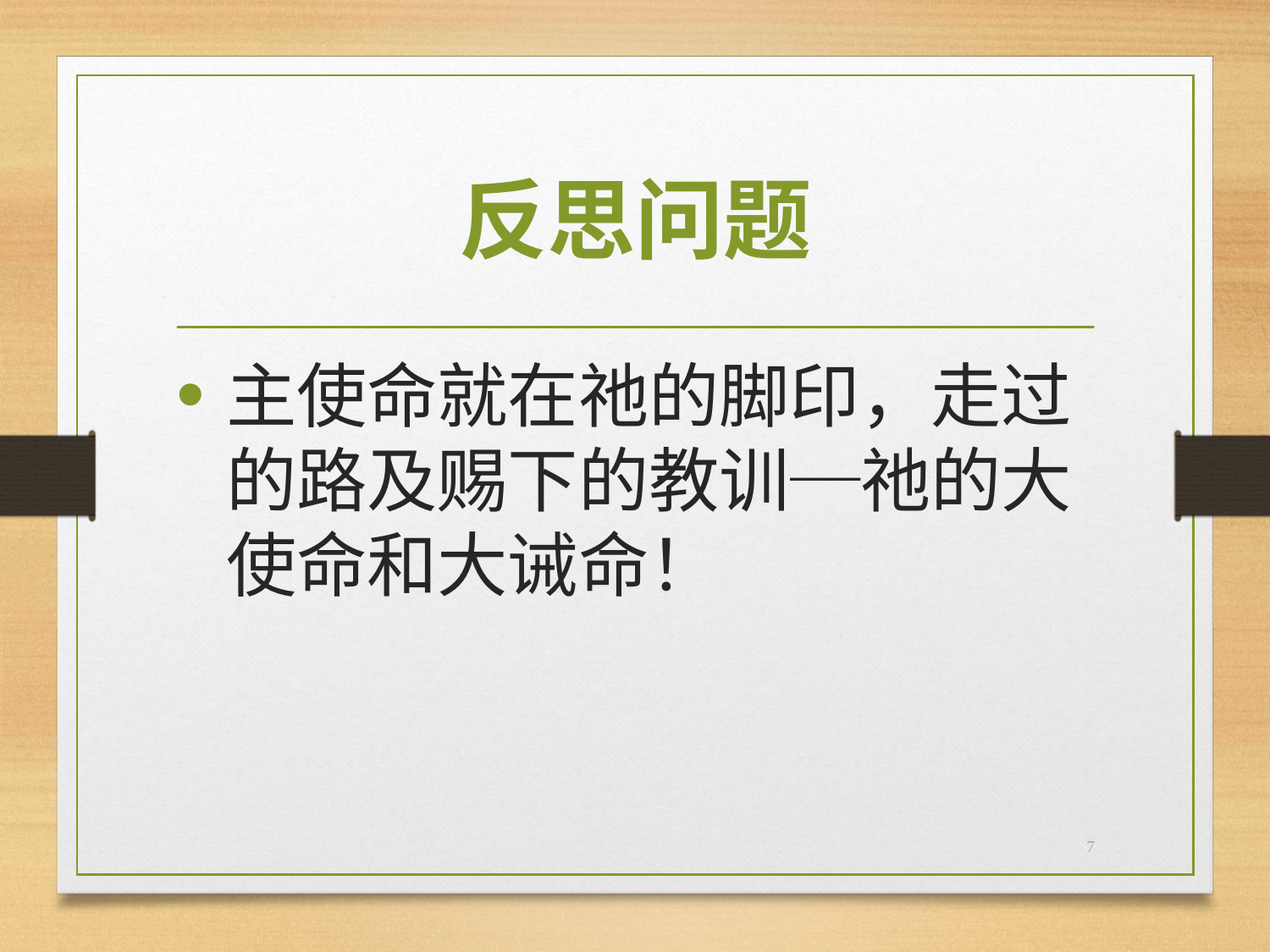

# 反思问题
主使命就在祂的脚印，走过的路及赐下的教训─祂的大使命和大诫命！
7